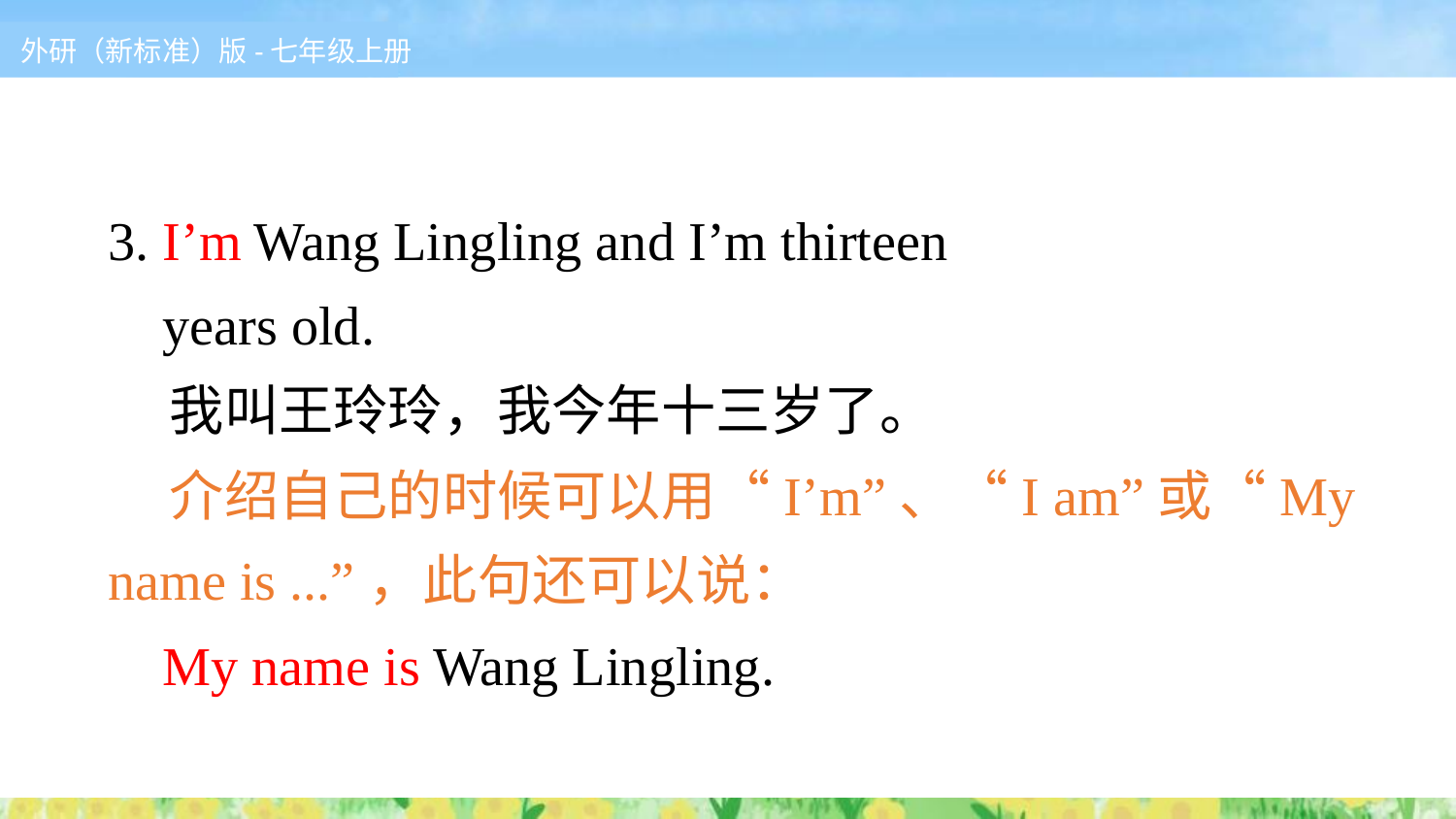

3. I’m Wang Lingling and I’m thirteen
    years old.
    我叫王玲玲，我今年十三岁了。
    介绍自己的时候可以用“I’m”、“I am”或“My name is ...”，此句还可以说：
    My name is Wang Lingling.